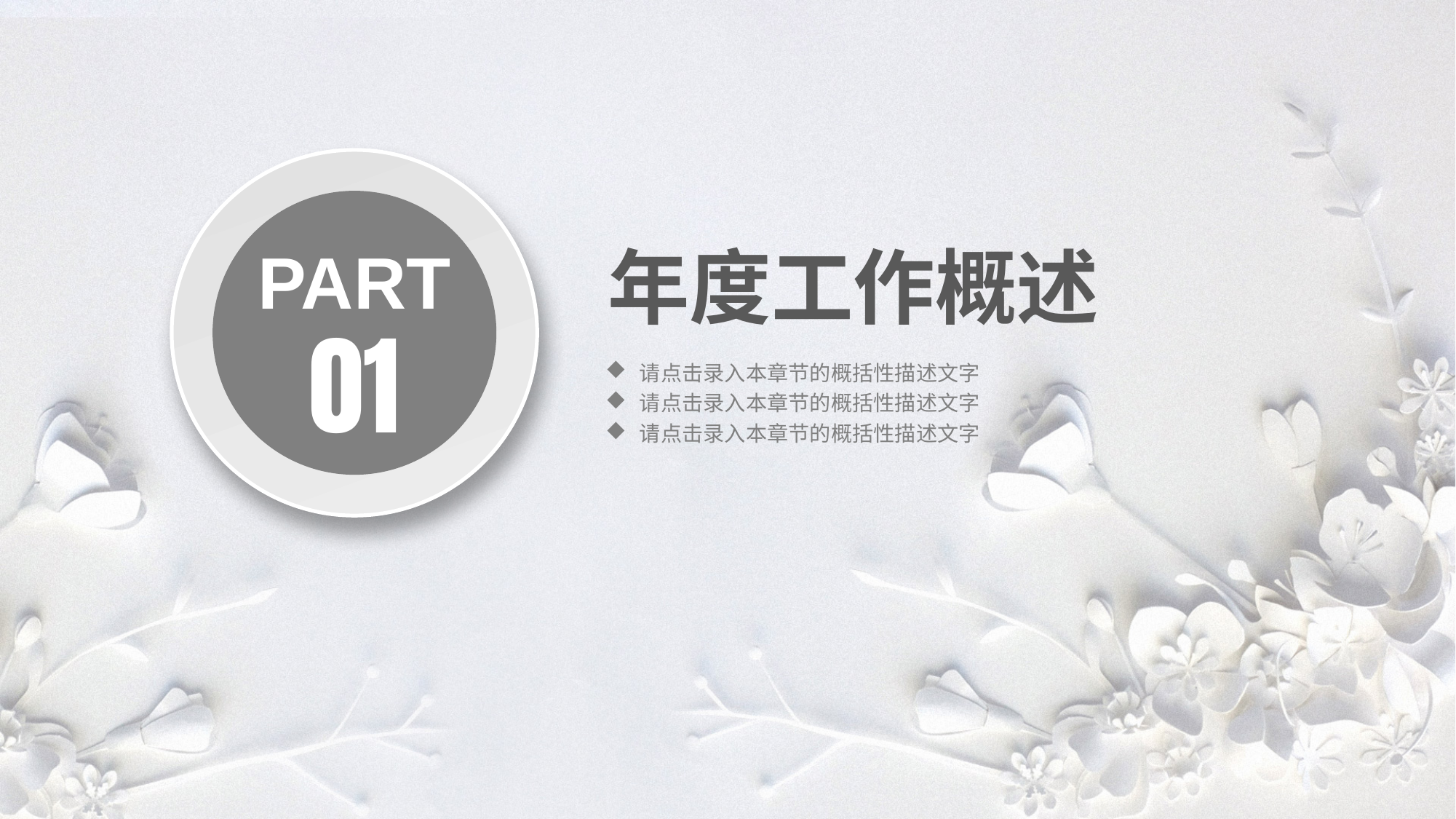

年度工作概述
PART
01
请点击录入本章节的概括性描述文字
请点击录入本章节的概括性描述文字
请点击录入本章节的概括性描述文字